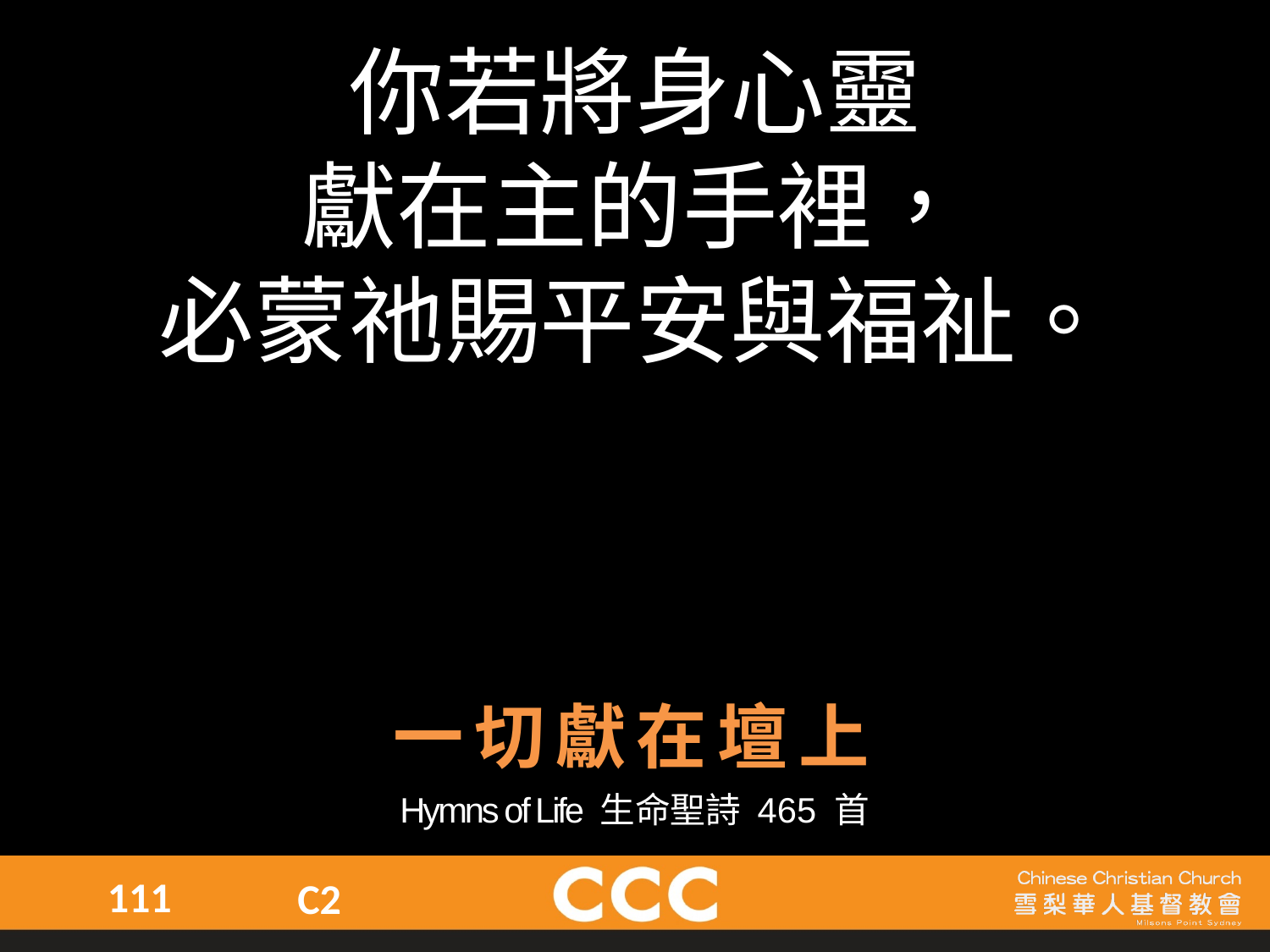

你若將身心靈
獻在主的手裡，
必蒙祂賜平安與福祉。
一切獻在壇上
Hymns of Life 生命聖詩 465 首
111
C2